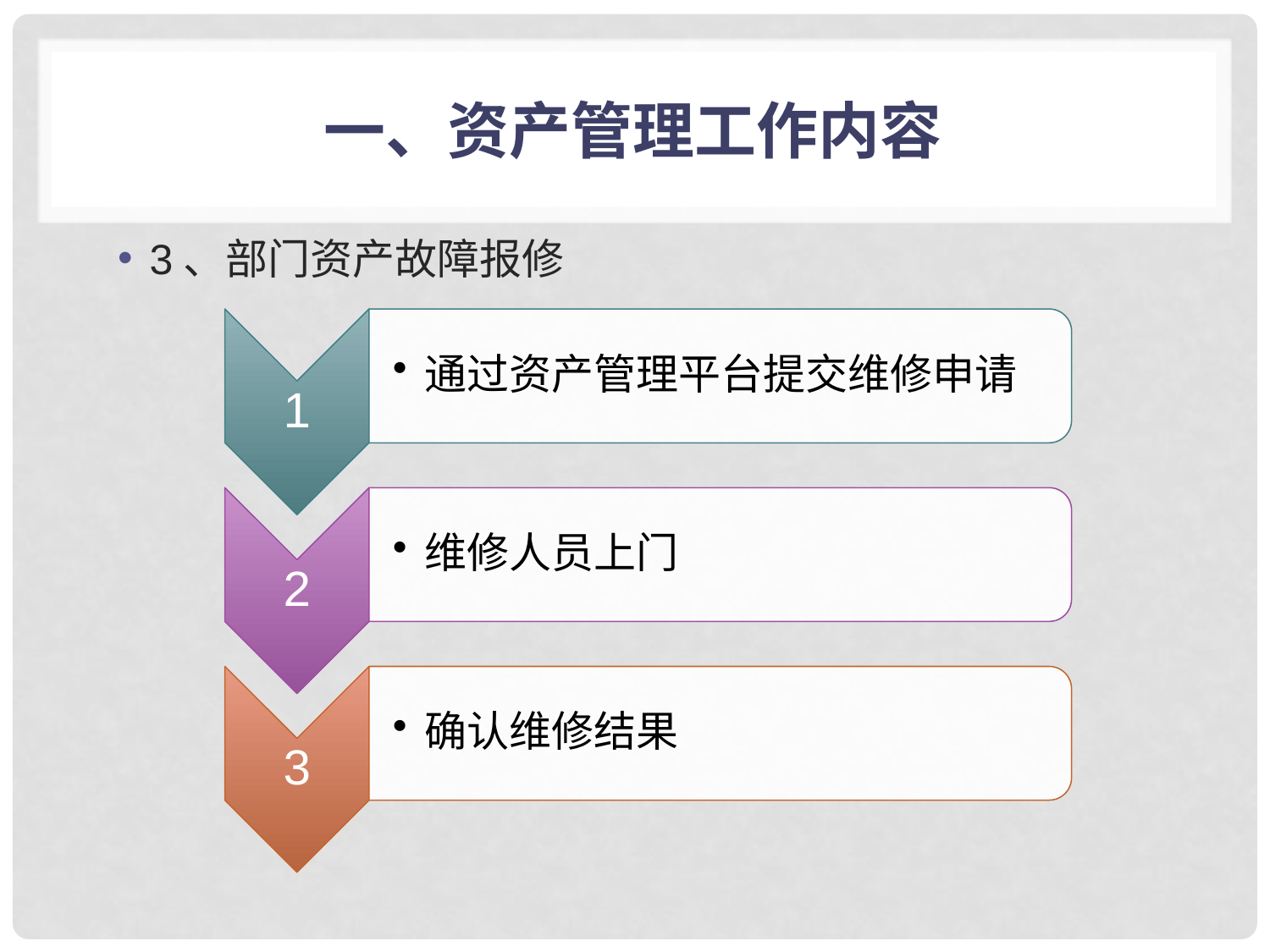

# 一、资产管理工作内容
3、部门资产故障报修

1
通过资产管理平台提交维修申请
2
维修人员上门
3
确认维修结果